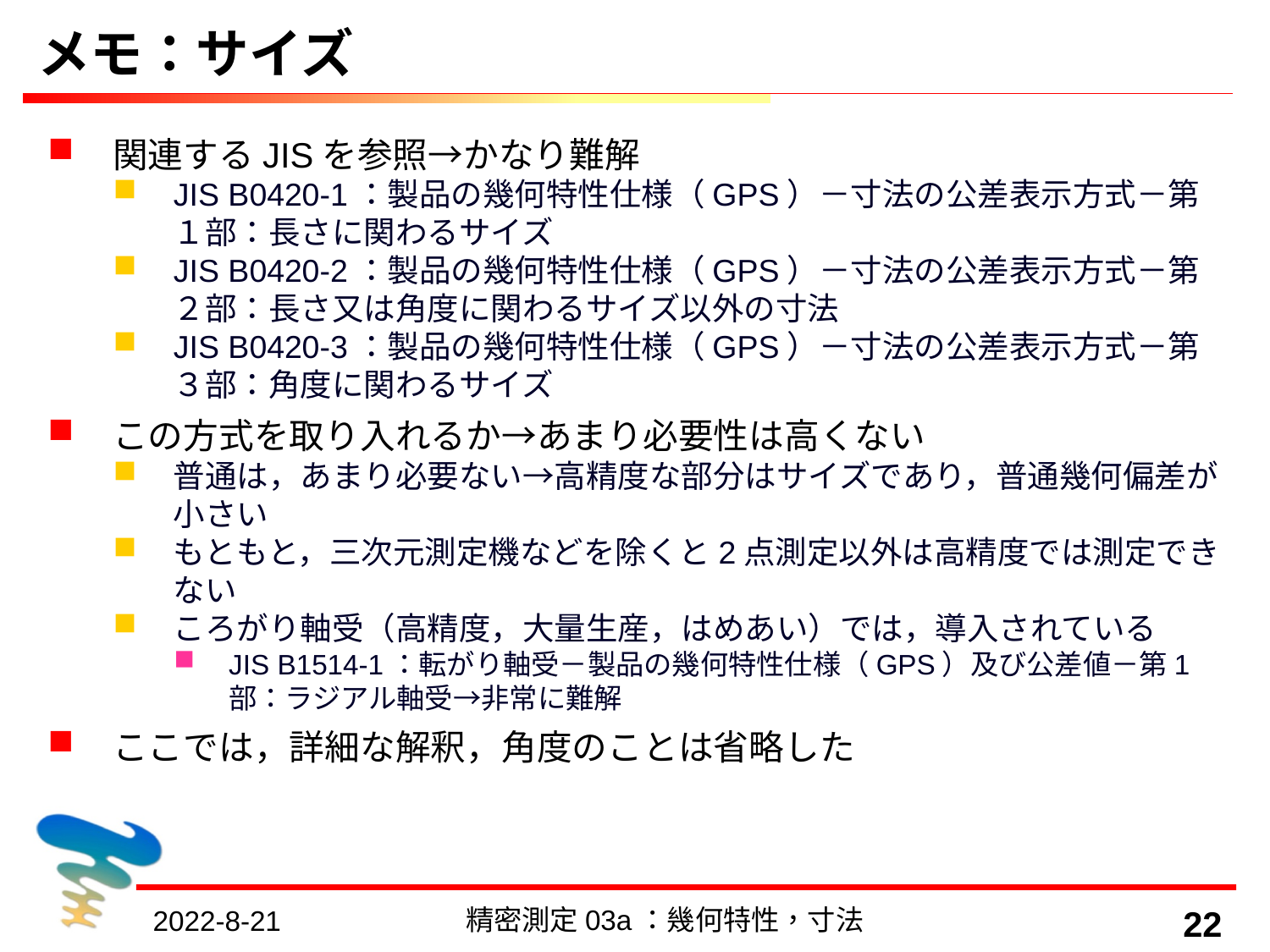

# メモ：サイズ
関連するJISを参照→かなり難解
JIS B0420-1：製品の幾何特性仕様（GPS）－寸法の公差表示方式－第１部：長さに関わるサイズ
JIS B0420-2：製品の幾何特性仕様（GPS）－寸法の公差表示方式－第２部：長さ又は角度に関わるサイズ以外の寸法
JIS B0420-3：製品の幾何特性仕様（GPS）－寸法の公差表示方式－第３部：角度に関わるサイズ
この方式を取り入れるか→あまり必要性は高くない
普通は，あまり必要ない→高精度な部分はサイズであり，普通幾何偏差が小さい
もともと，三次元測定機などを除くと2点測定以外は高精度では測定できない
ころがり軸受（高精度，大量生産，はめあい）では，導入されている
JIS B1514-1：転がり軸受－製品の幾何特性仕様（GPS）及び公差値－第1部：ラジアル軸受→非常に難解
ここでは，詳細な解釈，角度のことは省略した
精密測定03a：幾何特性，寸法
22
2022-8-21